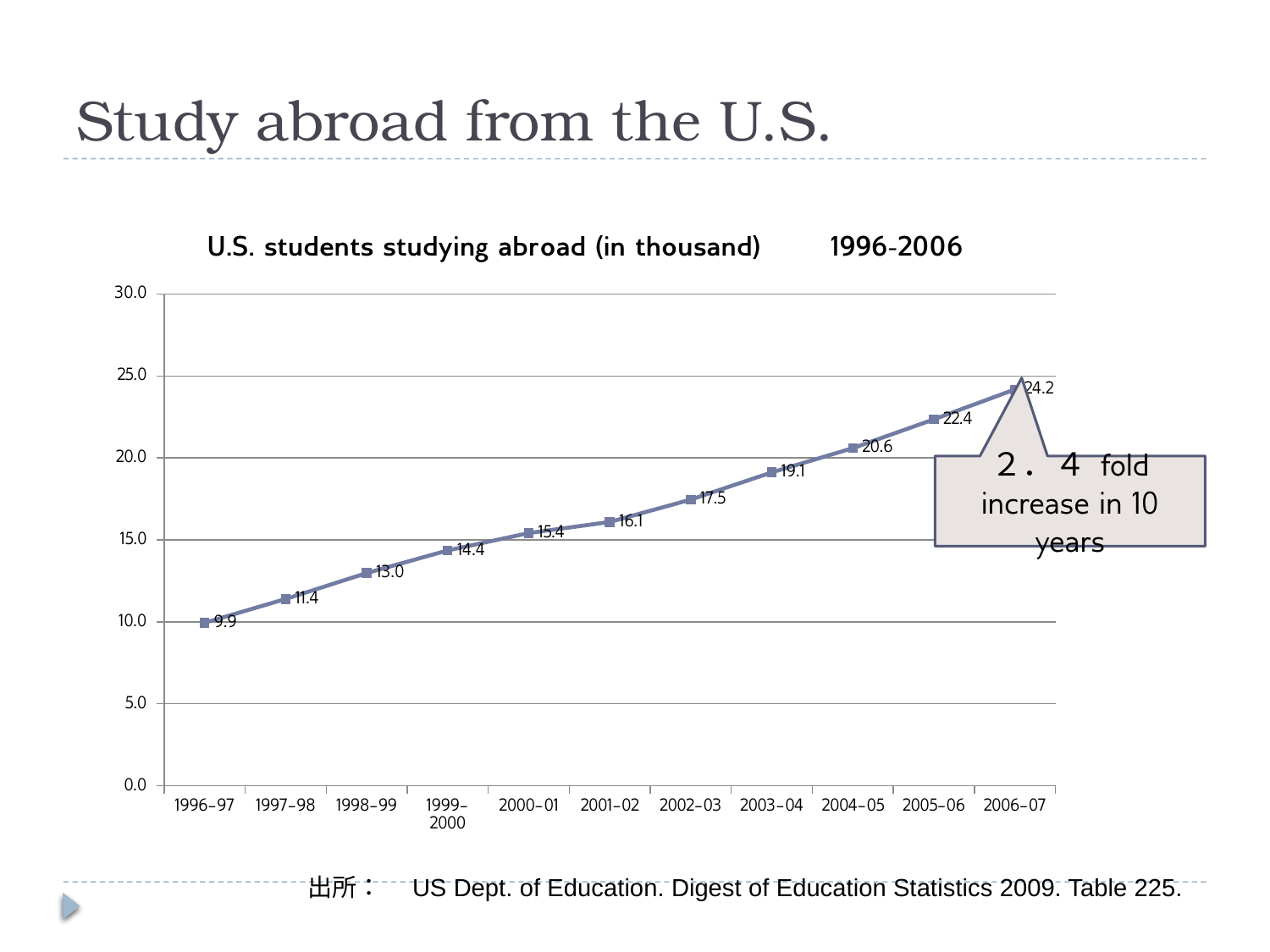

Study abroad from the U.S.

### Chart: U.S. students studying abroad (in thousand)　　1996-2006

| Category |  |
|---|---|
| 1996–97 | 9.9448 |
| 1997–98 | 11.395900000000006 |
| 1998–99 | 12.977 |
| 1999–2000 | 14.359000000000039 |
| 2000–01 | 15.4168 |
| 2001–02 | 16.092 |
| 2002–03 | 17.46289999999991 |
| 2003–04 | 19.1231 |
| 2004–05 | 20.59829999999991 |
| 2005–06 | 22.3534 |
| 2006–07 | 24.179099999999988 |
２．４ fold increase in 10 years
出所：　US Dept. of Education. Digest of Education Statistics 2009. Table 225.